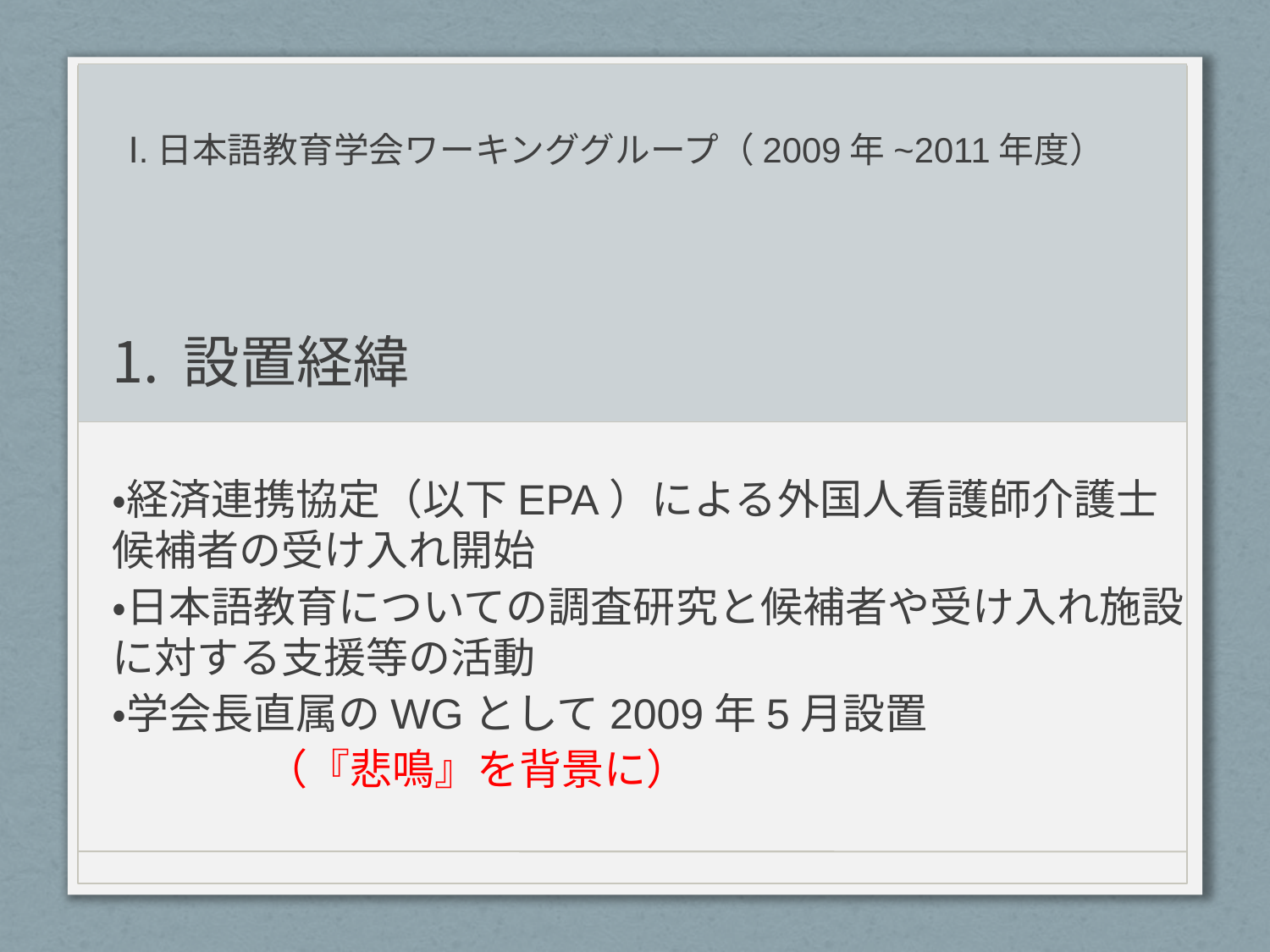

# Ⅰ.日本語教育学会ワーキンググループ（2009年~2011年度）
設置経緯

・経済連携協定（以下EPA）による外国人看護師介護士候補者の受け入れ開始
・日本語教育についての調査研究と候補者や受け入れ施設に対する支援等の活動
・学会長直属のWGとして2009年5月設置
               （『悲鳴』を背景に）